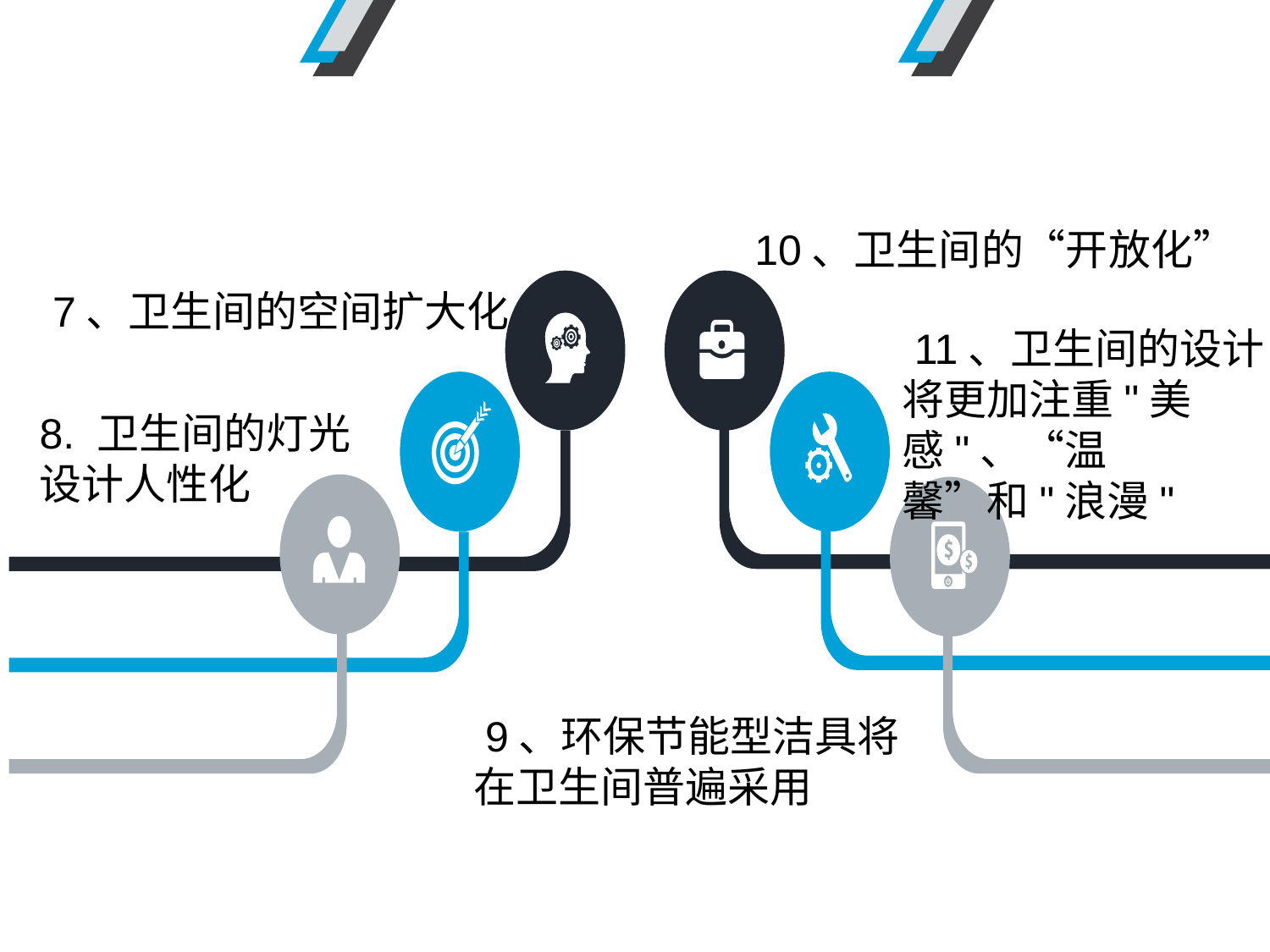

10、卫生间的“开放化”

7、卫生间的空间扩大化

 11、卫生间的设计将更加注重"美感"、“温馨”和"浪漫"

8. 卫生间的灯光设计人性化

 9、环保节能型洁具将在卫生间普遍采用